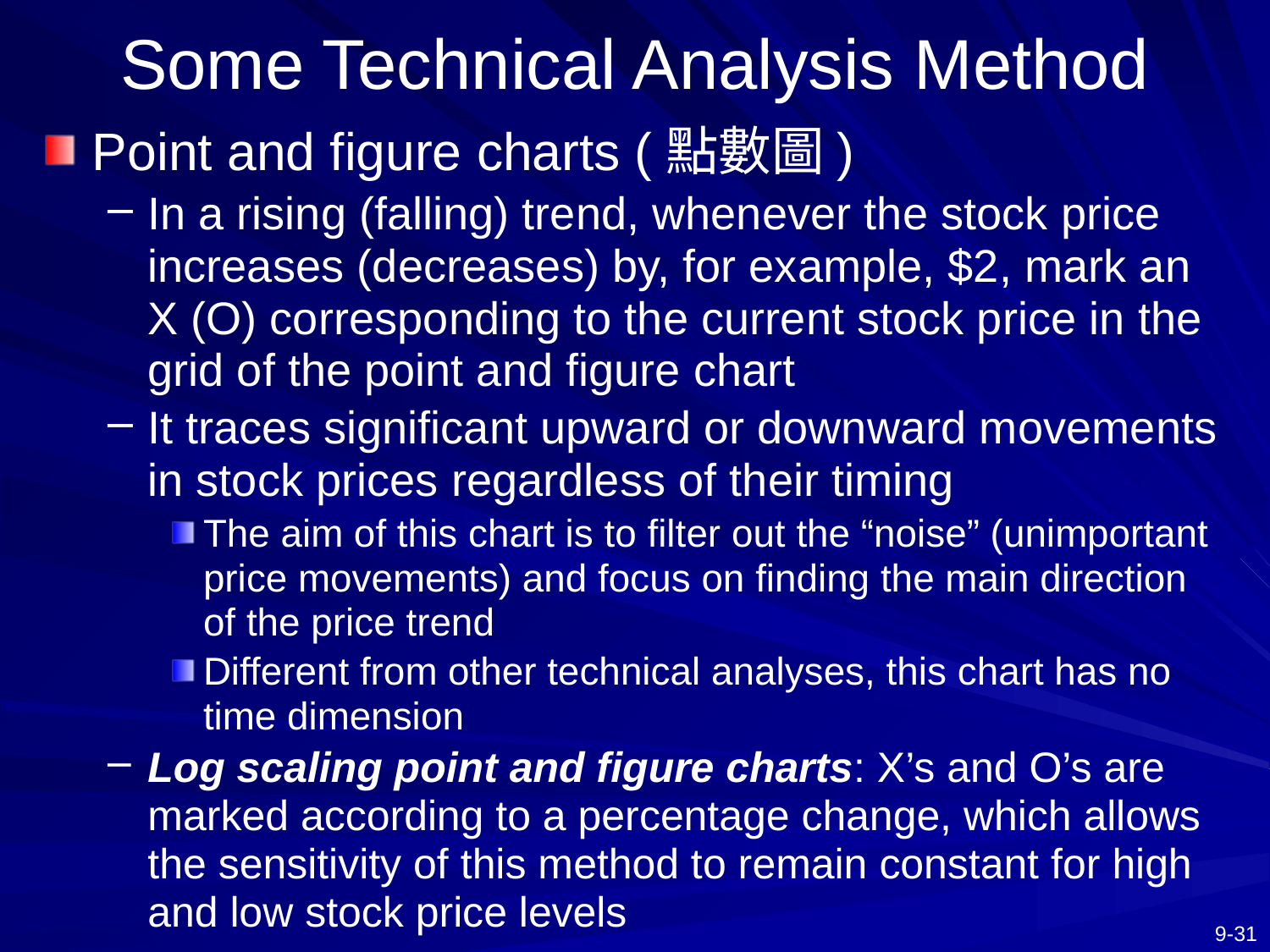

# Some Technical Analysis Method
Point and figure charts (點數圖)
In a rising (falling) trend, whenever the stock price increases (decreases) by, for example, $2, mark an X (O) corresponding to the current stock price in the grid of the point and figure chart
It traces significant upward or downward movements in stock prices regardless of their timing
The aim of this chart is to filter out the “noise” (unimportant price movements) and focus on finding the main direction of the price trend
Different from other technical analyses, this chart has no time dimension
Log scaling point and figure charts: X’s and O’s are marked according to a percentage change, which allows the sensitivity of this method to remain constant for high and low stock price levels